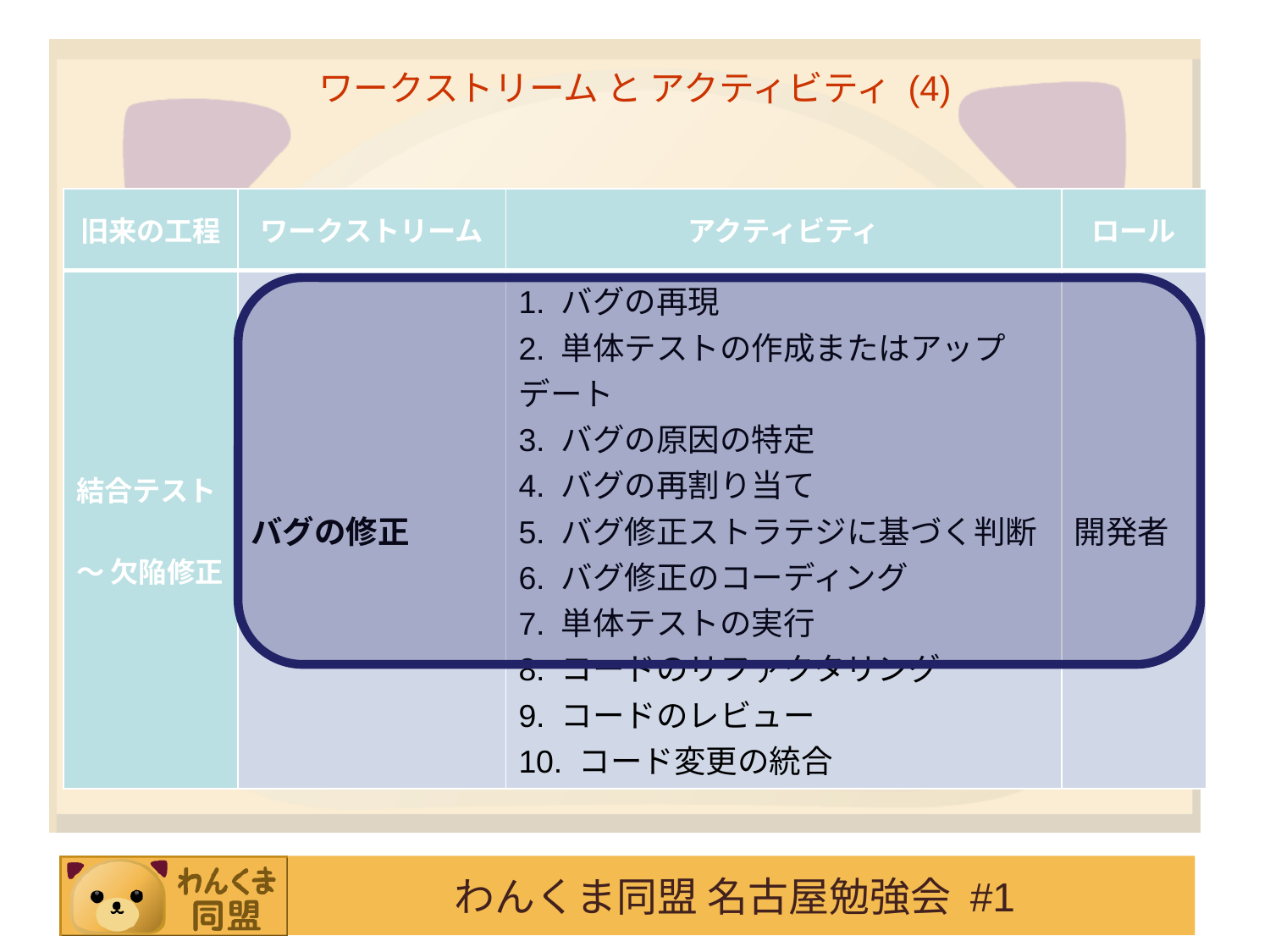

ワークストリーム と アクティビティ (4)
| 旧来の工程 | ワークストリーム | アクティビティ | ロール |
| --- | --- | --- | --- |
| 結合テスト ～ 欠陥修正 | バグの修正 | 1. バグの再現 2. 単体テストの作成またはアップデート 3. バグの原因の特定 4. バグの再割り当て 5. バグ修正ストラテジに基づく判断 6. バグ修正のコーディング 7. 単体テストの実行 8. コードのリファクタリング 9. コードのレビュー 10. コード変更の統合 | 開発者 |